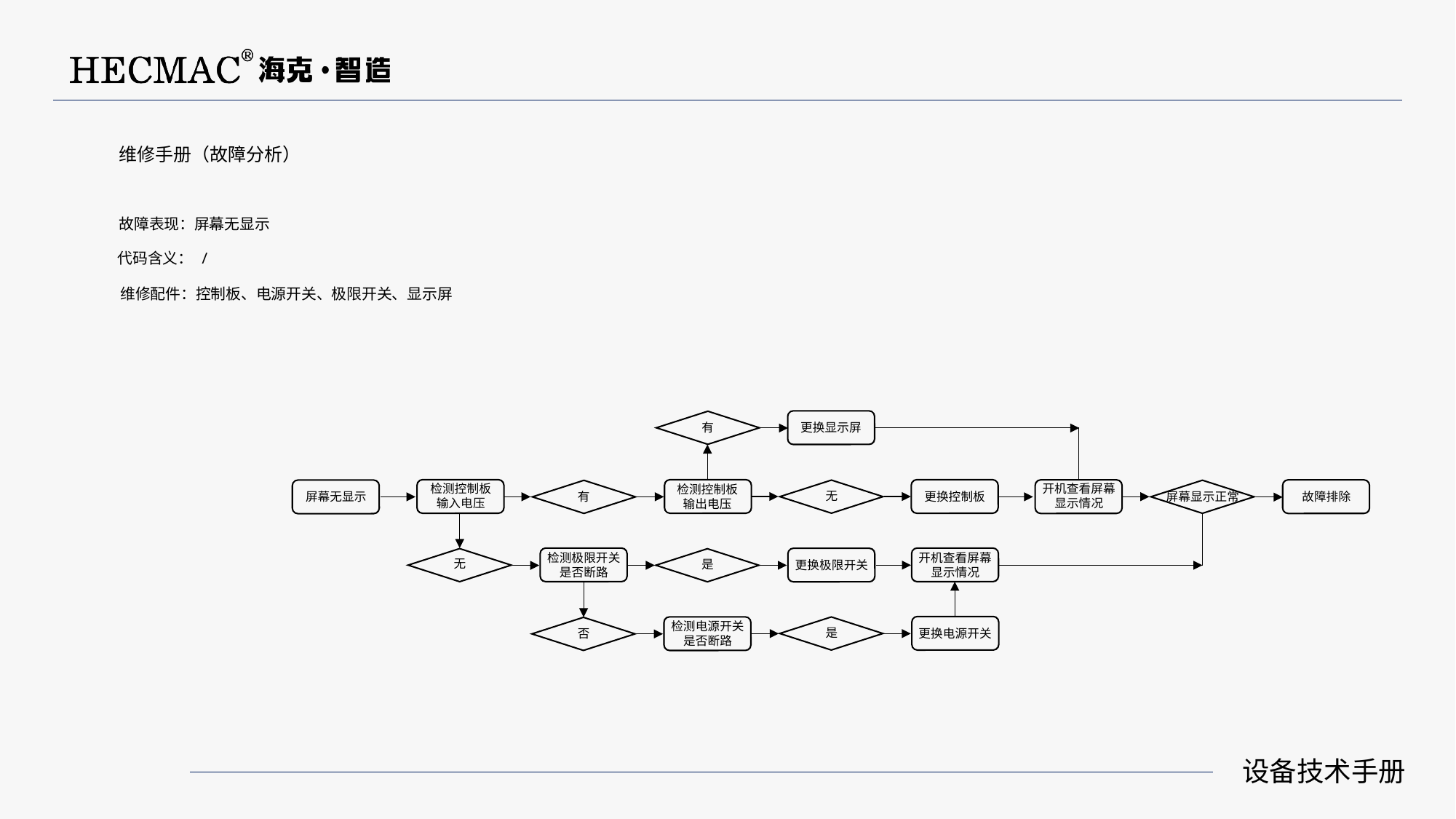

维修手册（故障分析）
故障表现：屏幕无显示
代码含义： /
维修配件：控制板、电源开关、极限开关、显示屏

有
更换显示屏
检测控制板
输入电压
开机查看屏幕
显示情况
检测控制板
输出电压

无
屏幕无显示
更换控制板
故障排除
屏幕显示正常
有
检测极限开关
是否断路
开机查看屏幕
显示情况

无
是
更换极限开关
检测电源开关
是否断路

是
更换电源开关
否